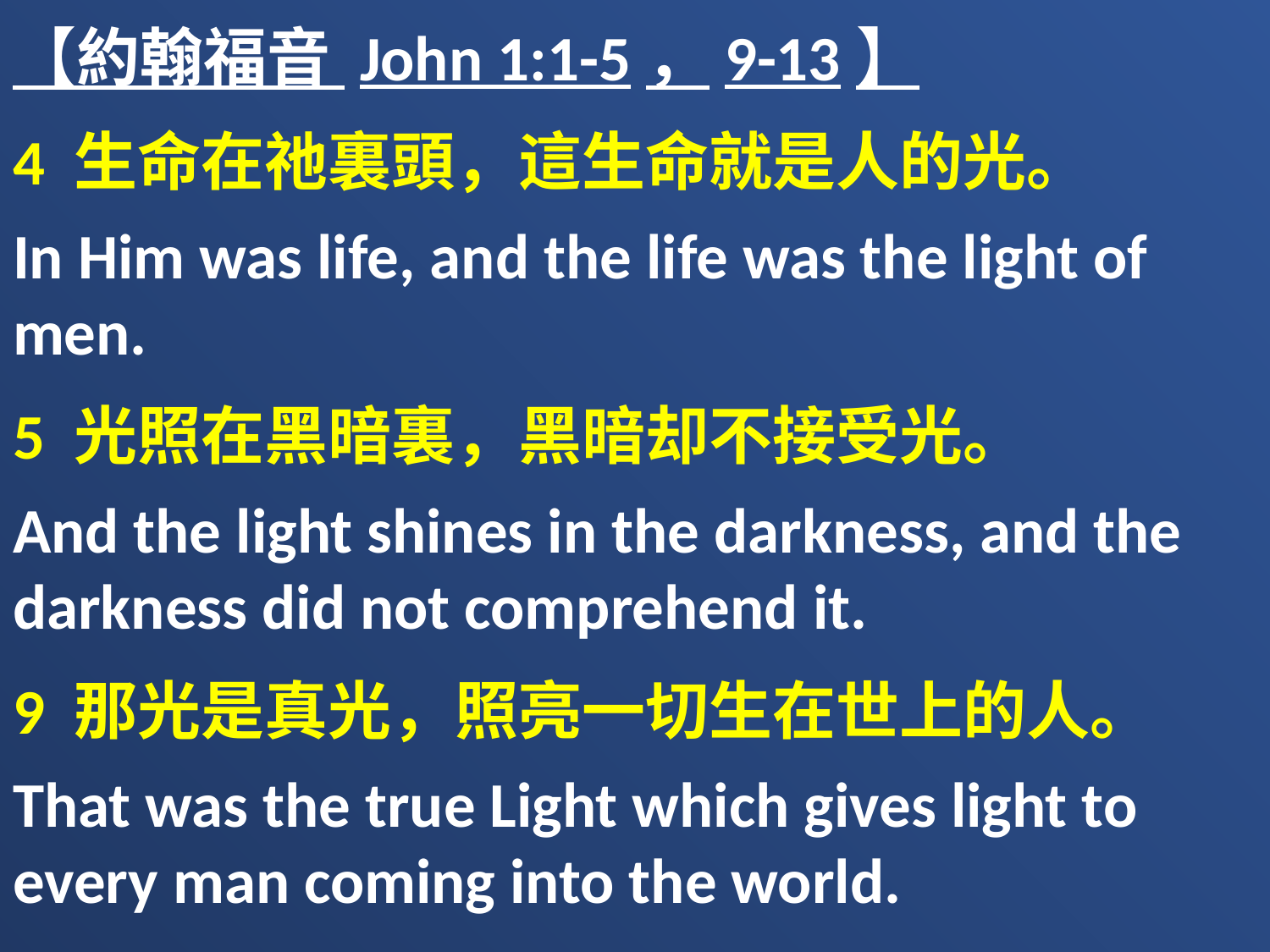

【約翰福音 John 1:1-5，9-13】
4 生命在祂裏頭，這生命就是人的光。
In Him was life, and the life was the light of men.
5 光照在黑暗裏，黑暗却不接受光。
And the light shines in the darkness, and the darkness did not comprehend it.
9 那光是真光，照亮一切生在世上的人。
That was the true Light which gives light to every man coming into the world.